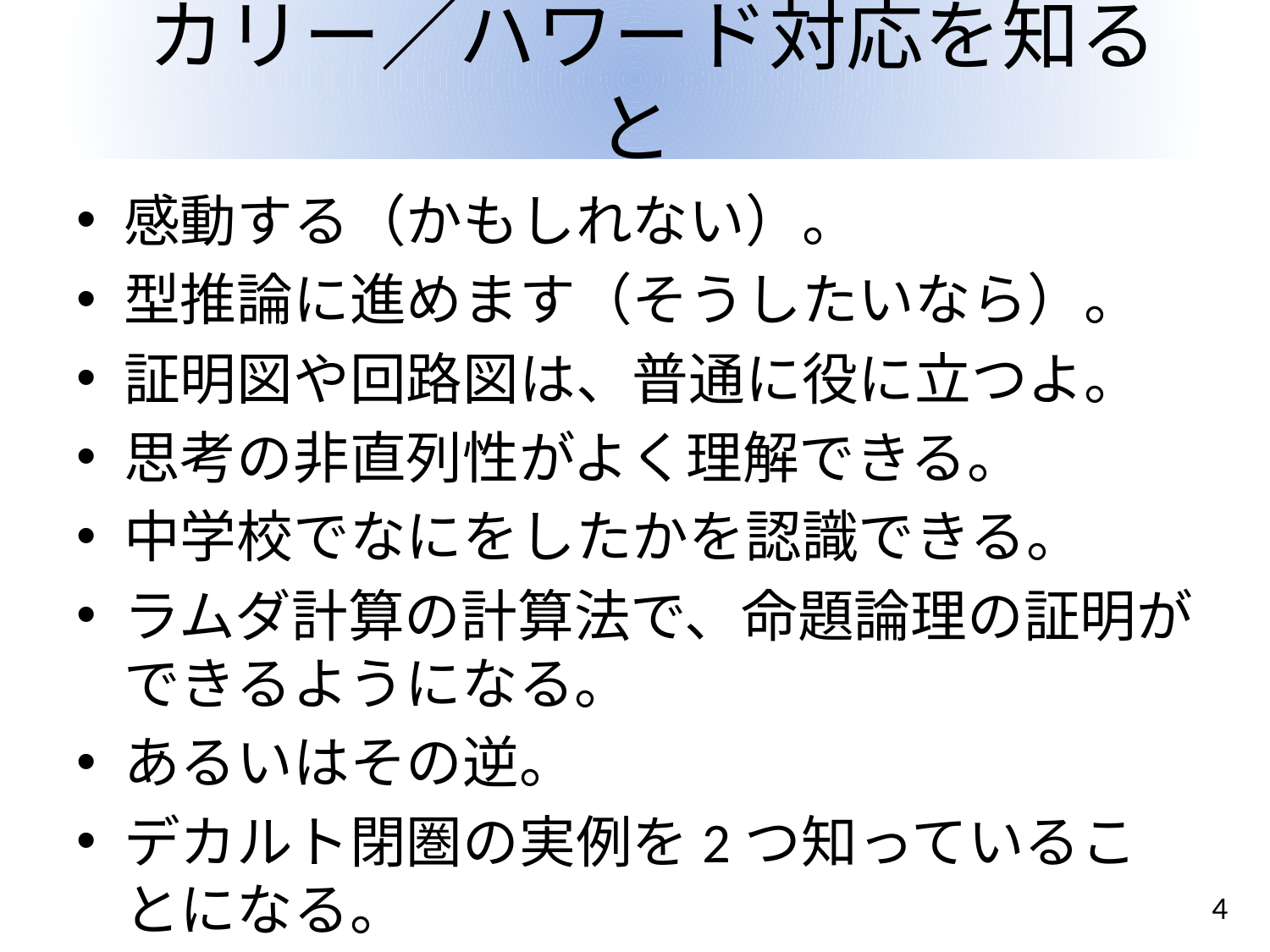

# カリー／ハワード対応を知ると
感動する（かもしれない）。
型推論に進めます（そうしたいなら）。
証明図や回路図は、普通に役に立つよ。
思考の非直列性がよく理解できる。
中学校でなにをしたかを認識できる。
ラムダ計算の計算法で、命題論理の証明ができるようになる。
あるいはその逆。
デカルト閉圏の実例を2つ知っていることになる。

4